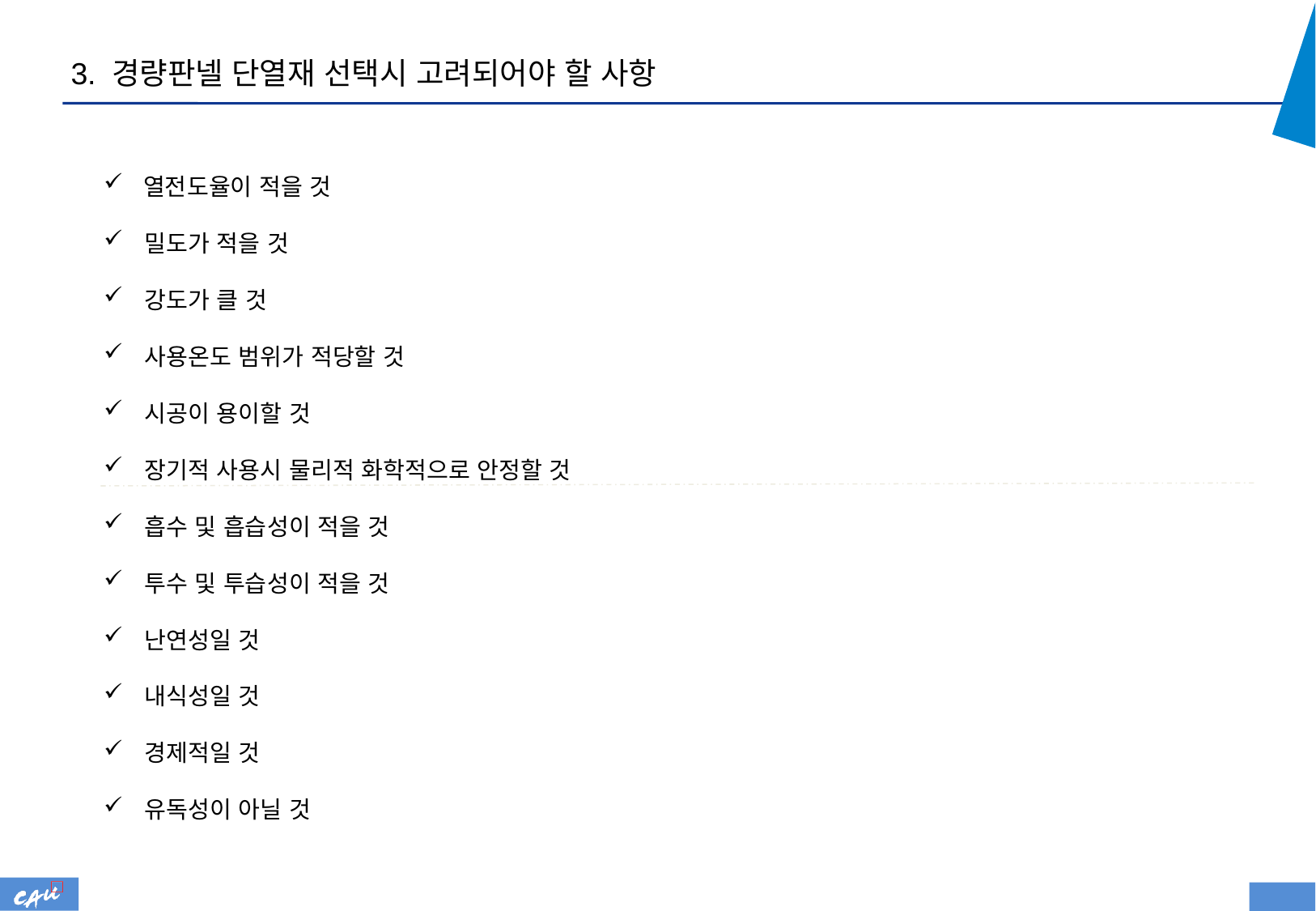

3. 경량판넬 단열재 선택시 고려되어야 할 사항
 열전도율이 적을 것
 밀도가 적을 것
 강도가 클 것
 사용온도 범위가 적당할 것
 시공이 용이할 것
 장기적 사용시 물리적 화학적으로 안정할 것
 흡수 및 흡습성이 적을 것
 투수 및 투습성이 적을 것
 난연성일 것
 내식성일 것
 경제적일 것
 유독성이 아닐 것
6